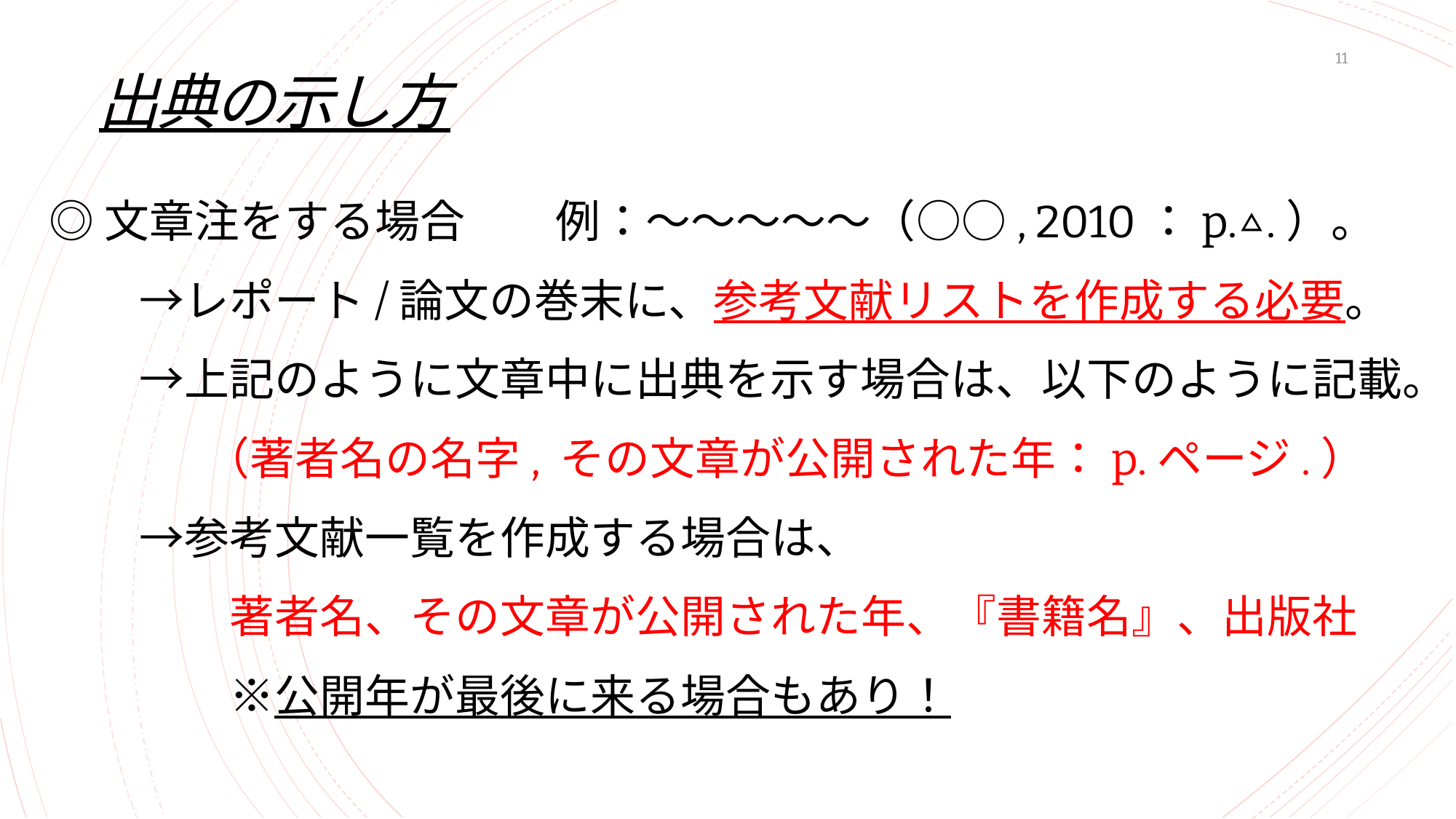

11
# 出典の示し方
◎文章注をする場合　　例：〜〜〜〜〜（○○, 2010：p.△.）。
　　→レポート/論文の巻末に、参考文献リストを作成する必要。
　　→上記のように文章中に出典を示す場合は、以下のように記載。
　　　  （著者名の名字, その文章が公開された年：p.ページ.）
　　→参考文献一覧を作成する場合は、
　　　　著者名、その文章が公開された年、『書籍名』、出版社
　　　　※公開年が最後に来る場合もあり！